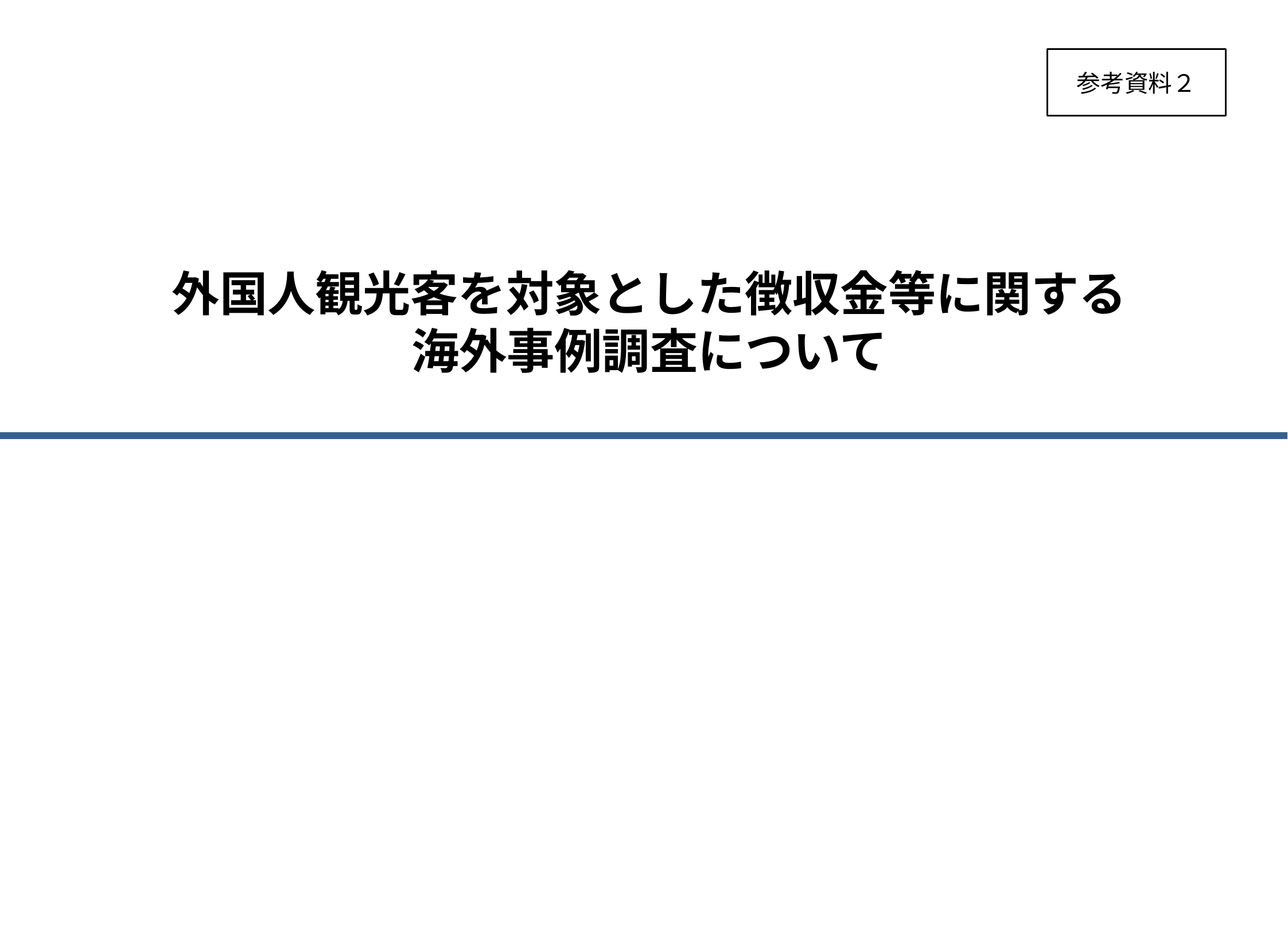

参考資料２
外国人観光客を対象とした徴収金等に関する
海外事例調査について